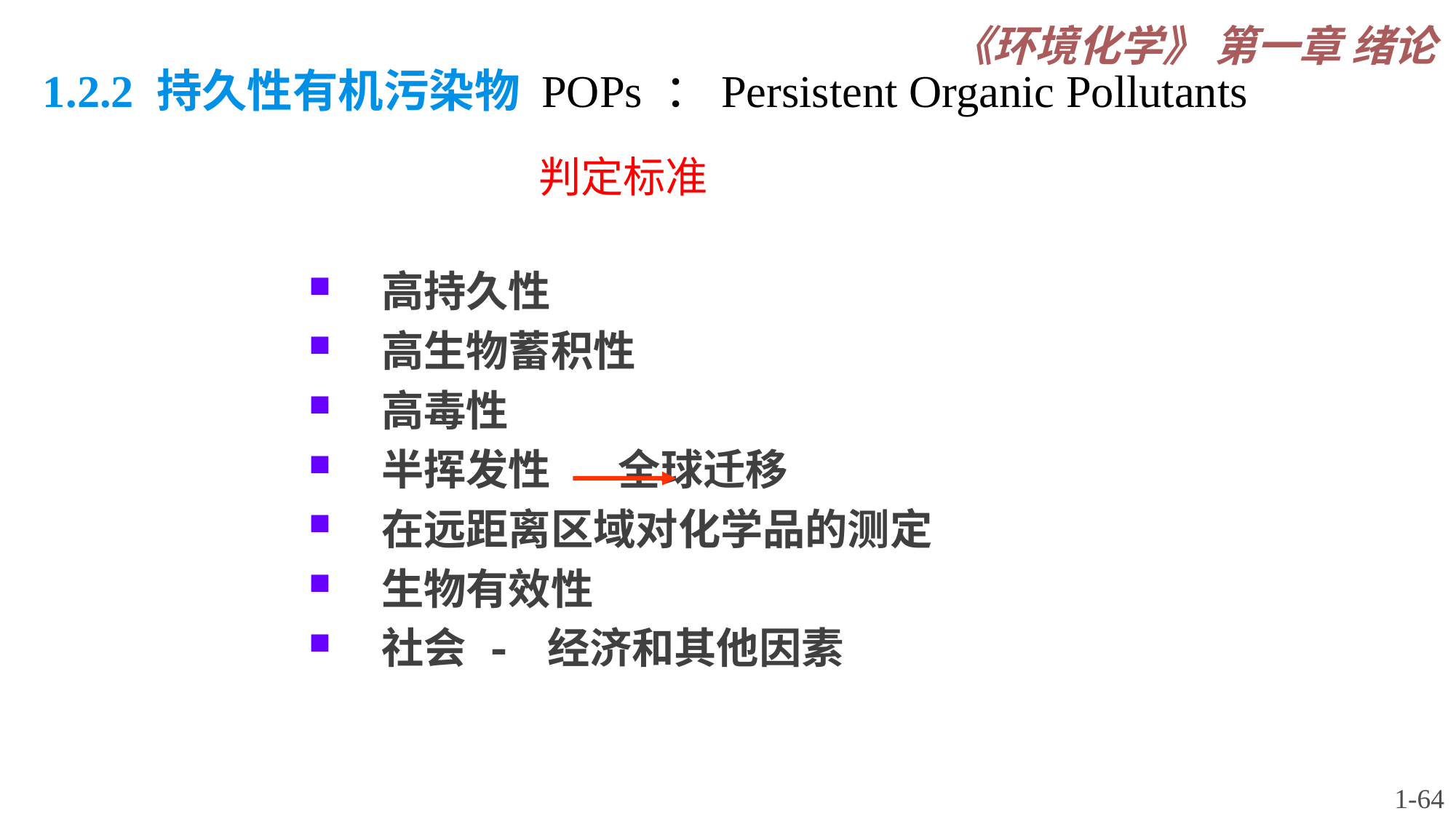

《环境化学》 第一章 绪论
1.2.2 持久性有机污染物 POPs ：Persistent Organic Pollutants

判定标准
高持久性
高生物蓄积性
高毒性
半挥发性       全球迁移
在远距离区域对化学品的测定
生物有效性
社会 - 经济和其他因素

1-64